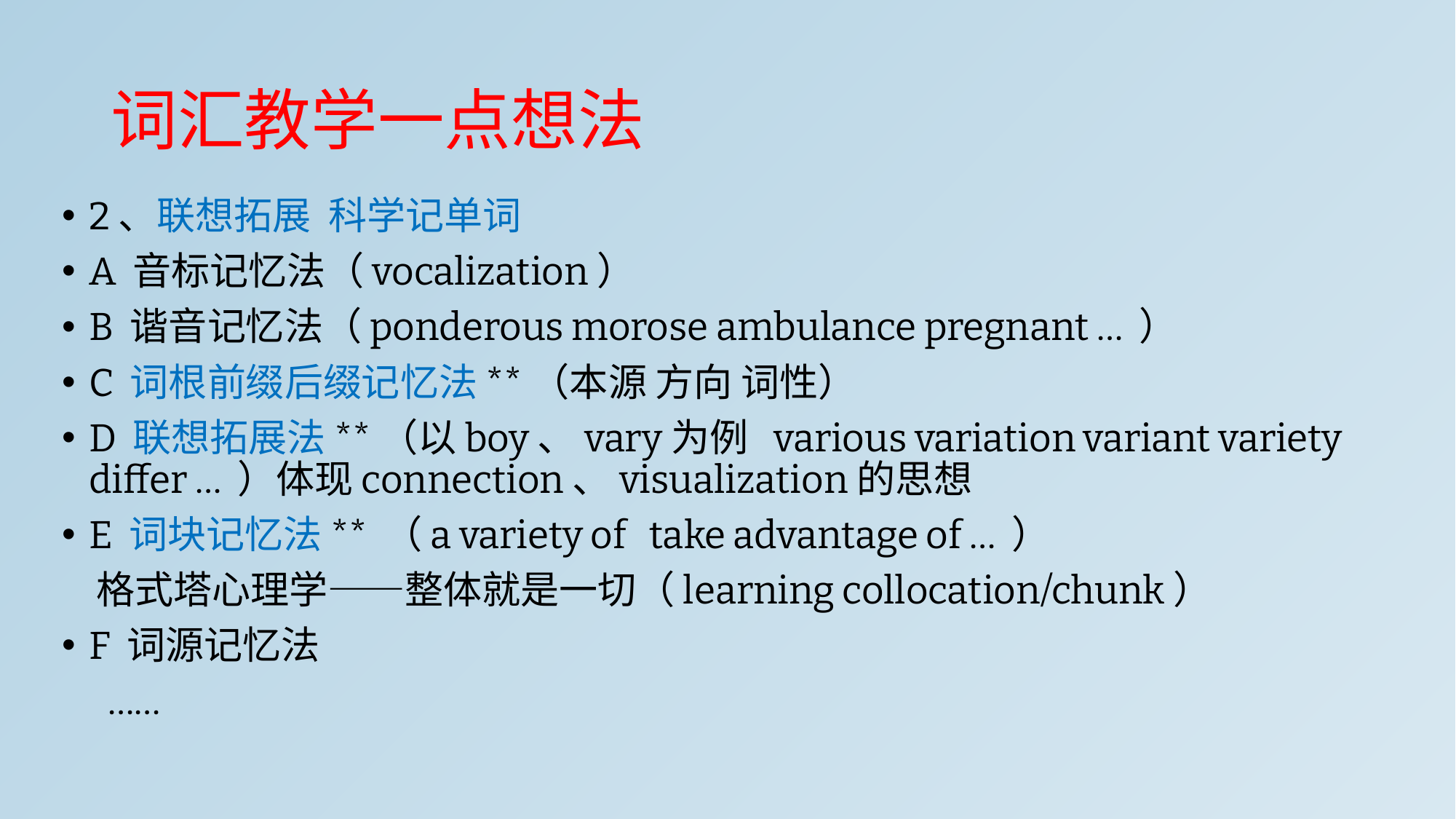

# 词汇教学一点想法
2、联想拓展  科学记单词
A 音标记忆法（vocalization）
B 谐音记忆法（ponderous morose ambulance pregnant … ）
C 词根前缀后缀记忆法**（本源 方向 词性）
D 联想拓展法**（以boy、vary为例  various variation variant variety differ … ）体现connection、visualization的思想
E 词块记忆法** （a variety of   take advantage of … ）
   格式塔心理学——整体就是一切（learning collocation/chunk）
F 词源记忆法
      ……